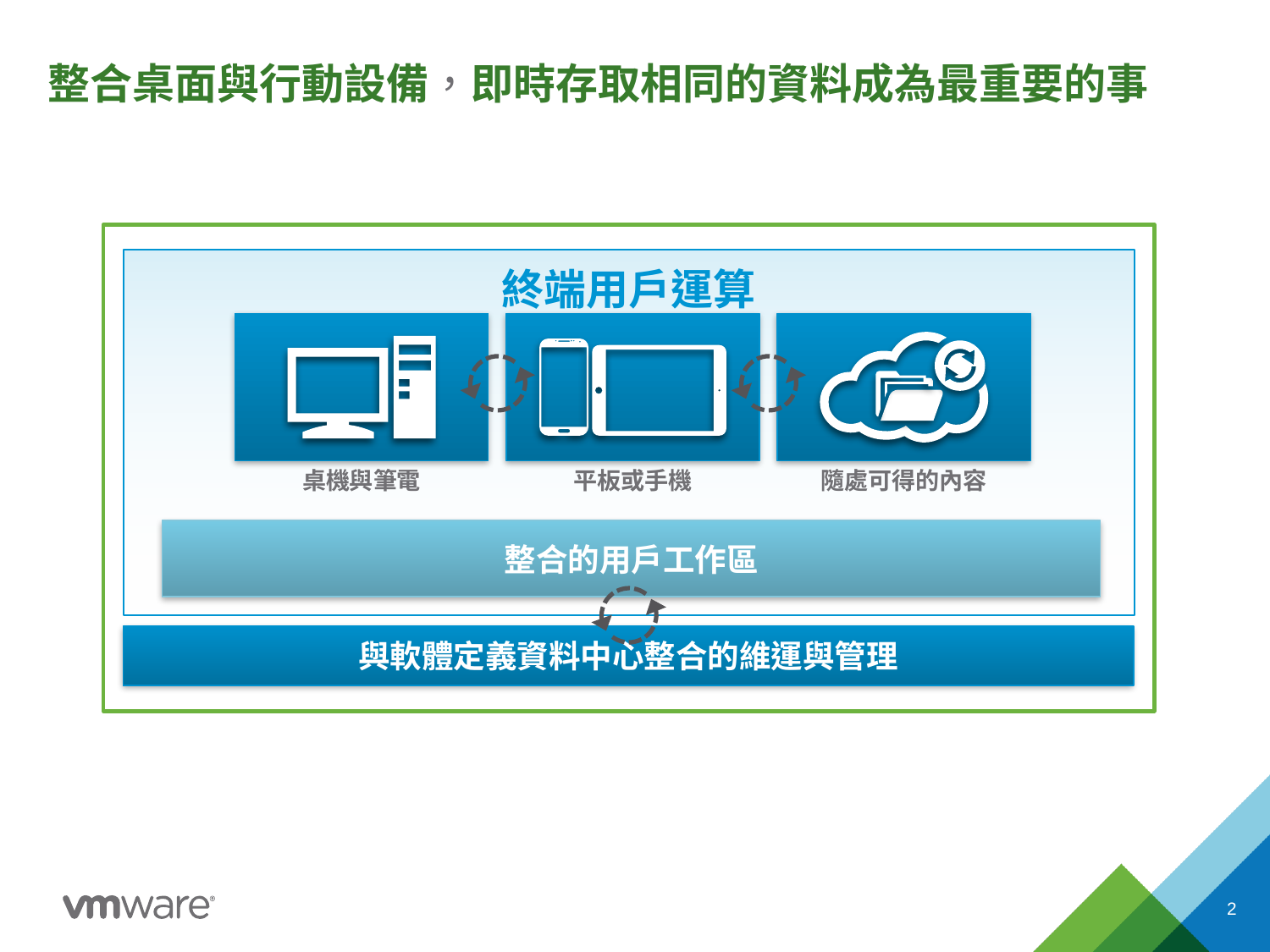

整合桌面與行動設備，即時存取相同的資料成為最重要的事

終端用戶運算

桌機與筆電
平板或手機
隨處可得的內容

整合的用戶工作區

與軟體定義資料中心整合的維運與管理
2